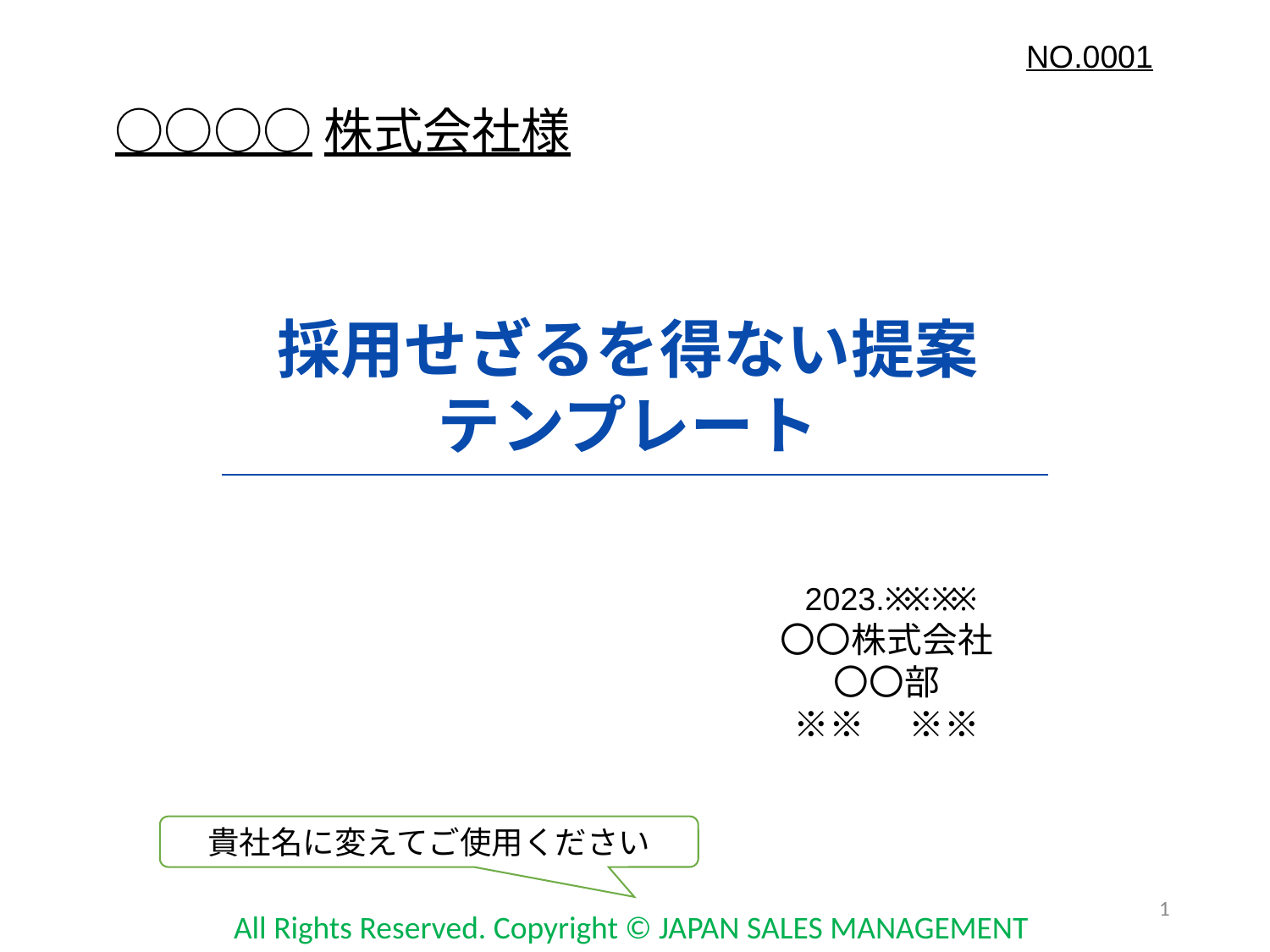

NO.0001
○○○○株式会社様
採用せざるを得ない提案
テンプレート

2023.※※.※※
〇〇株式会社
〇〇部
※※　※※
貴社名に変えてご使用ください
1